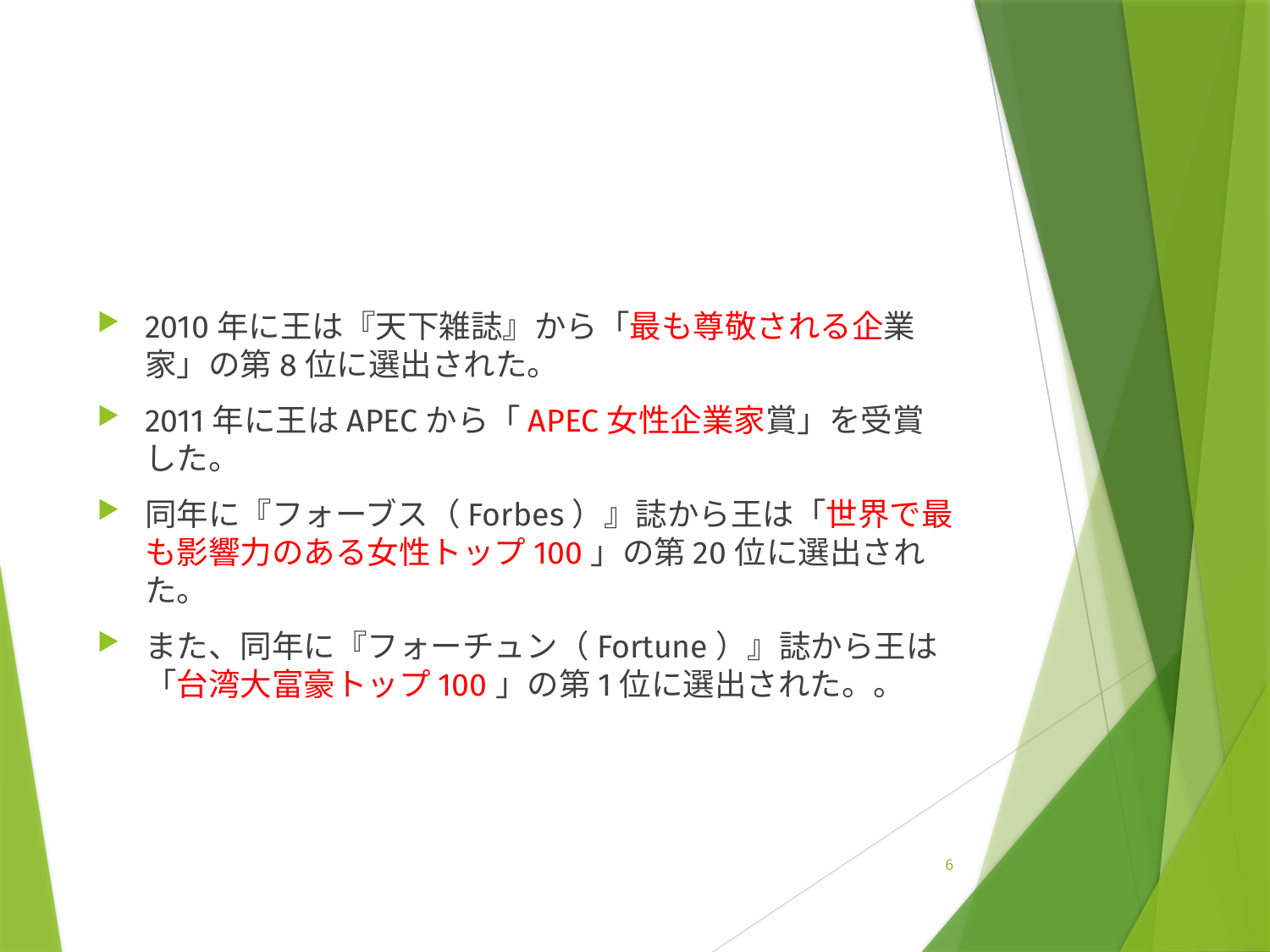

#
2010年に王は『天下雑誌』から「最も尊敬される企業家」の第8位に選出された。
2011年に王はAPECから「APEC女性企業家賞」を受賞した。
同年に『フォーブス（Forbes）』誌から王は「世界で最も影響力のある女性トップ100」の第20位に選出された。
また、同年に『フォーチュン（Fortune）』誌から王は「台湾大富豪トップ100」の第1位に選出された。。

6